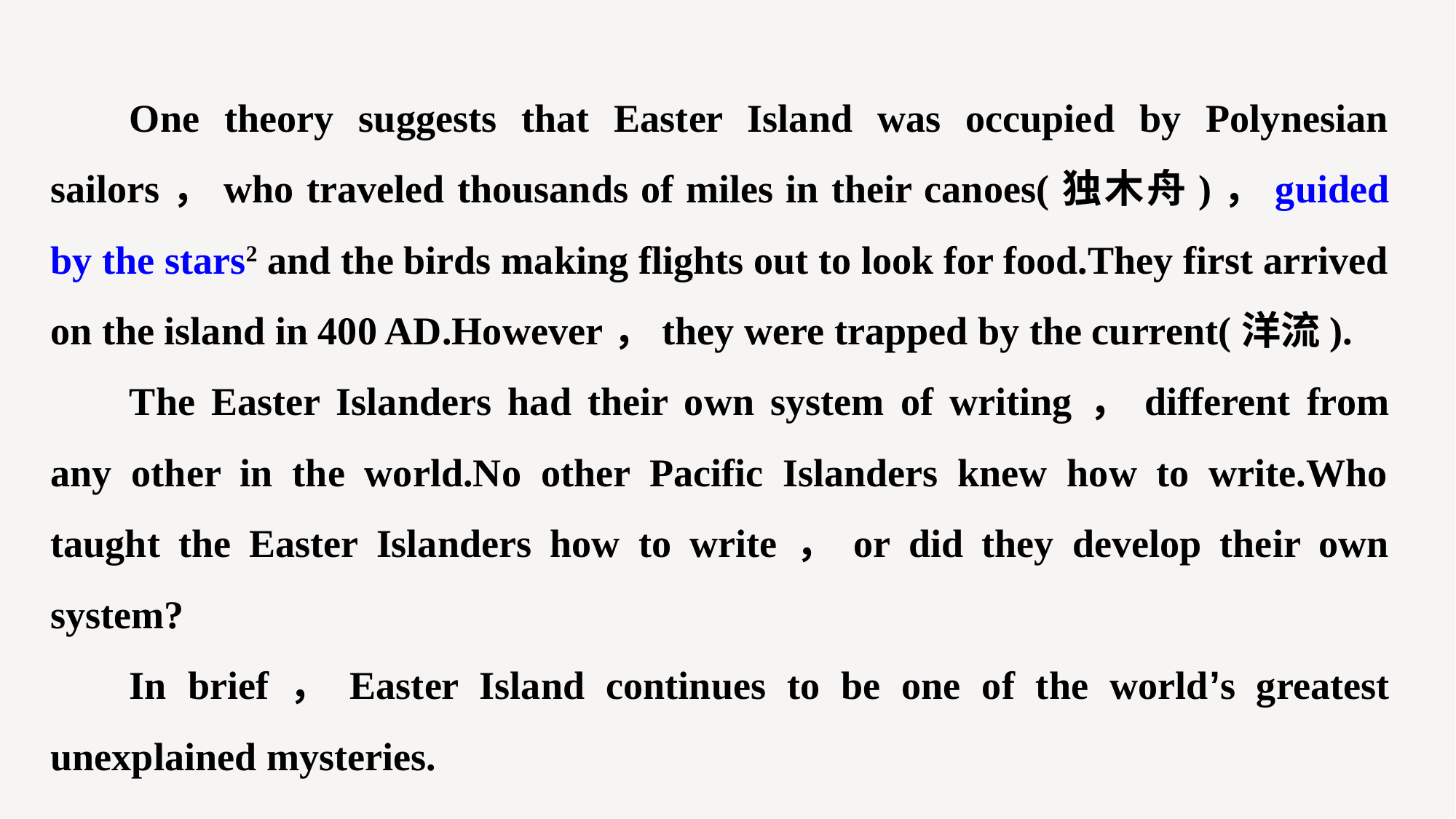

One theory suggests that Easter Island was occupied by Polynesian sailors，who traveled thousands of miles in their canoes(独木舟)，guided by the stars2 and the birds making flights out to look for food.They first arrived on the island in 400 AD.However，they were trapped by the current(洋流).
The Easter Islanders had their own system of writing，different from any other in the world.No other Pacific Islanders knew how to write.Who taught the Easter Islanders how to write，or did they develop their own system?
In brief，Easter Island continues to be one of the world’s greatest unexplained mysteries.